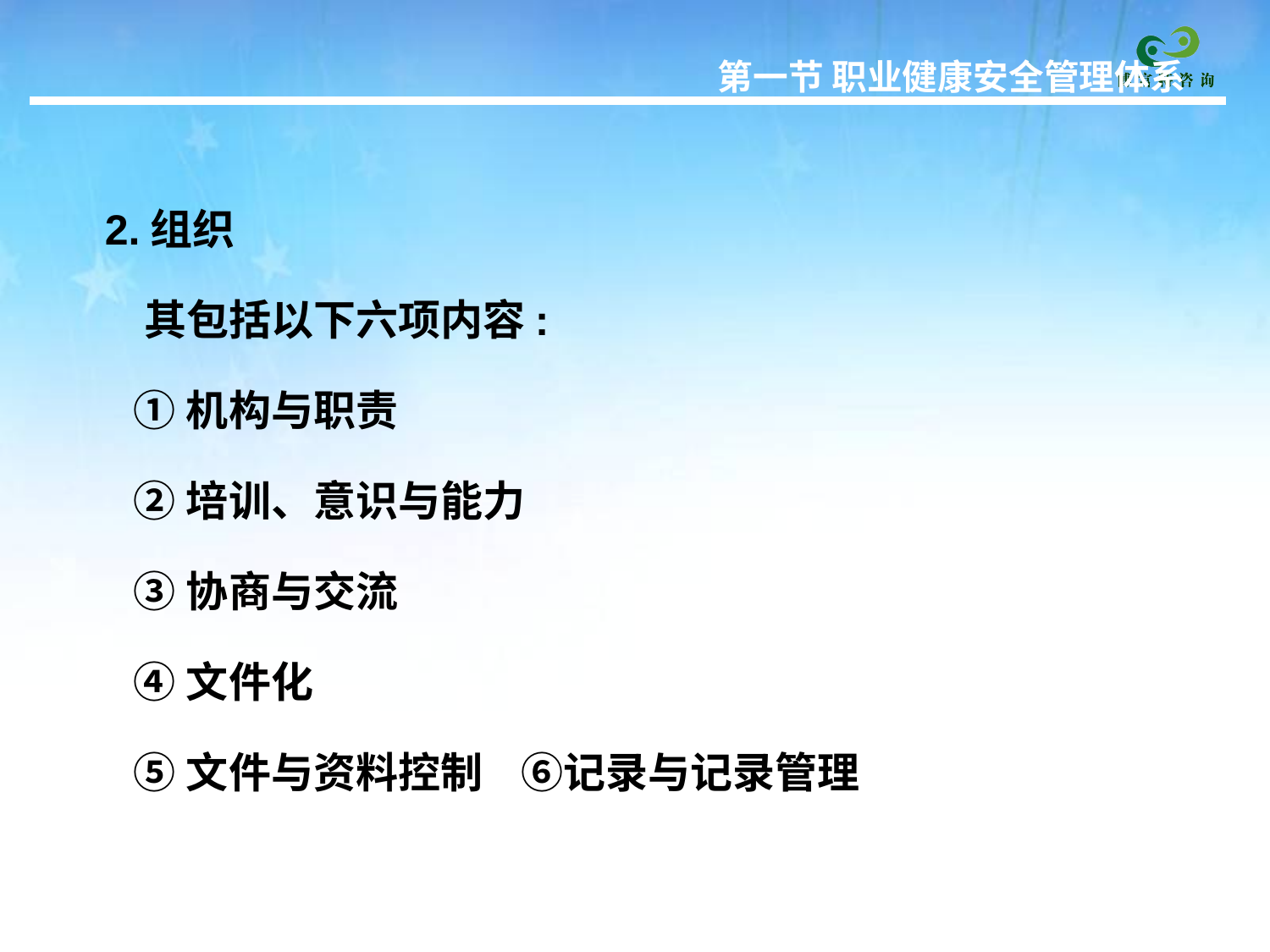

第一节 职业健康安全管理体系
    2.组织
        其包括以下六项内容:
        ①机构与职责
        ②培训、意识与能力
        ③协商与交流
        ④文件化
        ⑤文件与资料控制    ⑥记录与记录管理